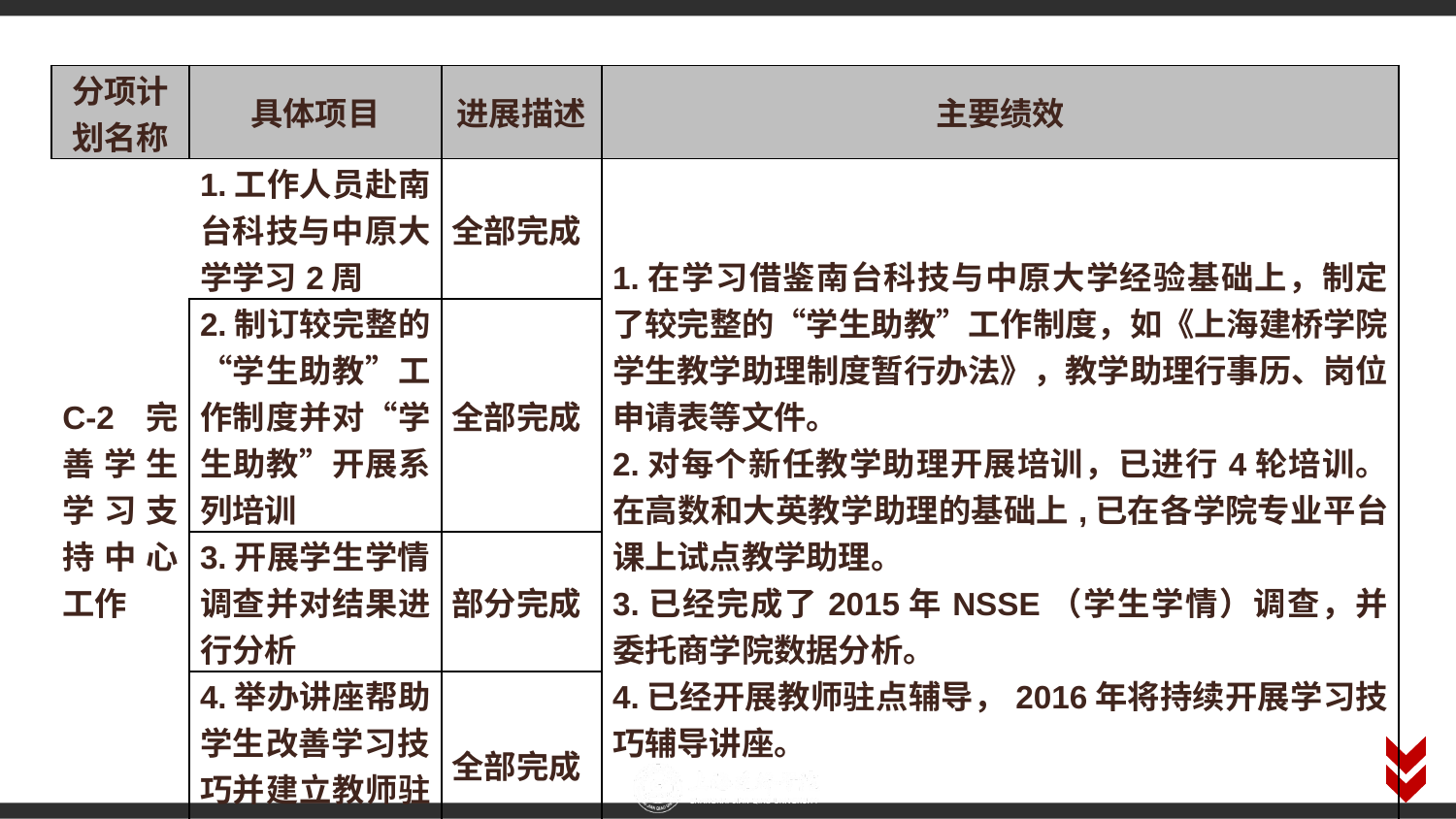

| 分项计划名称 | 具体项目 | 进展描述 | 主要绩效 |
| --- | --- | --- | --- |
| C-2完善学生学习支持中心工作 | 1.工作人员赴南台科技与中原大学学习2周 | 全部完成 | 1.在学习借鉴南台科技与中原大学经验基础上，制定了较完整的“学生助教”工作制度，如《上海建桥学院学生教学助理制度暂行办法》，教学助理行事历、岗位申请表等文件。 2.对每个新任教学助理开展培训，已进行4轮培训。在高数和大英教学助理的基础上,已在各学院专业平台课上试点教学助理。 3.已经完成了2015年NSSE（学生学情）调查，并委托商学院数据分析。 4.已经开展教师驻点辅导，2016年将持续开展学习技巧辅导讲座。 |
|  | 2.制订较完整的“学生助教”工作制度并对“学生助教”开展系列培训 | 全部完成 |  |
|  | 3.开展学生学情调查并对结果进行分析 | 部分完成 |  |
|  | 4.举办讲座帮助学生改善学习技巧并建立教师驻点辅导制度 | 全部完成 |  |